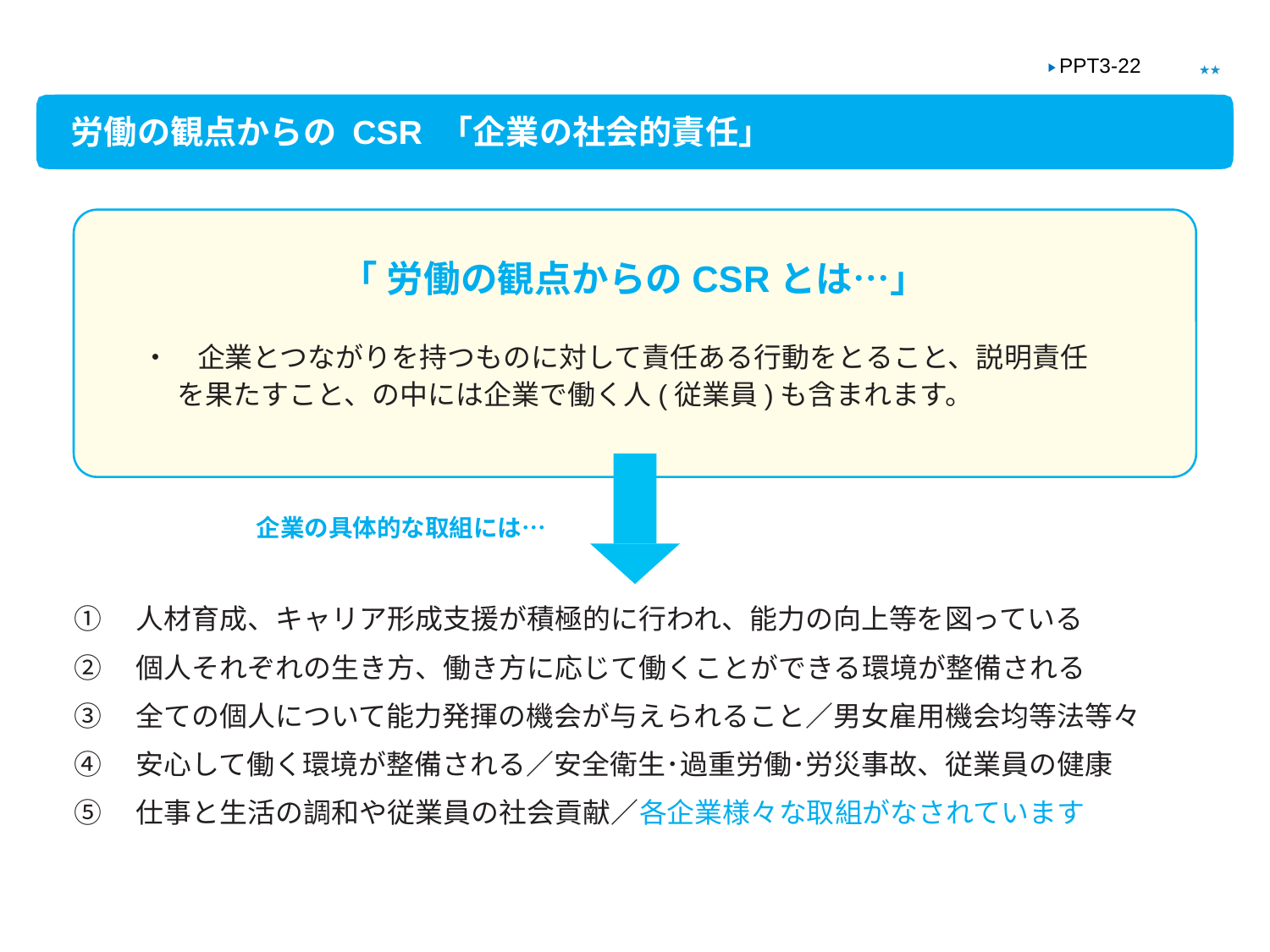

★★
▶ PPT3-22

労働の観点からの CSR 「企業の社会的責任」

「 労働の観点からのCSRとは…」
・　企業とつながりを持つものに対して責任ある行動をとること、説明責任を果たすこと、の中には企業で働く人(従業員)も含まれます。

企業の具体的な取組には…

①　人材育成、キャリア形成支援が積極的に行われ、能力の向上等を図っている
②　個人それぞれの生き方、働き方に応じて働くことができる環境が整備される
③　全ての個人について能力発揮の機会が与えられること／男女雇用機会均等法等々
④　安心して働く環境が整備される／安全衛生･過重労働･労災事故、従業員の健康
⑤　仕事と生活の調和や従業員の社会貢献／各企業様々な取組がなされています